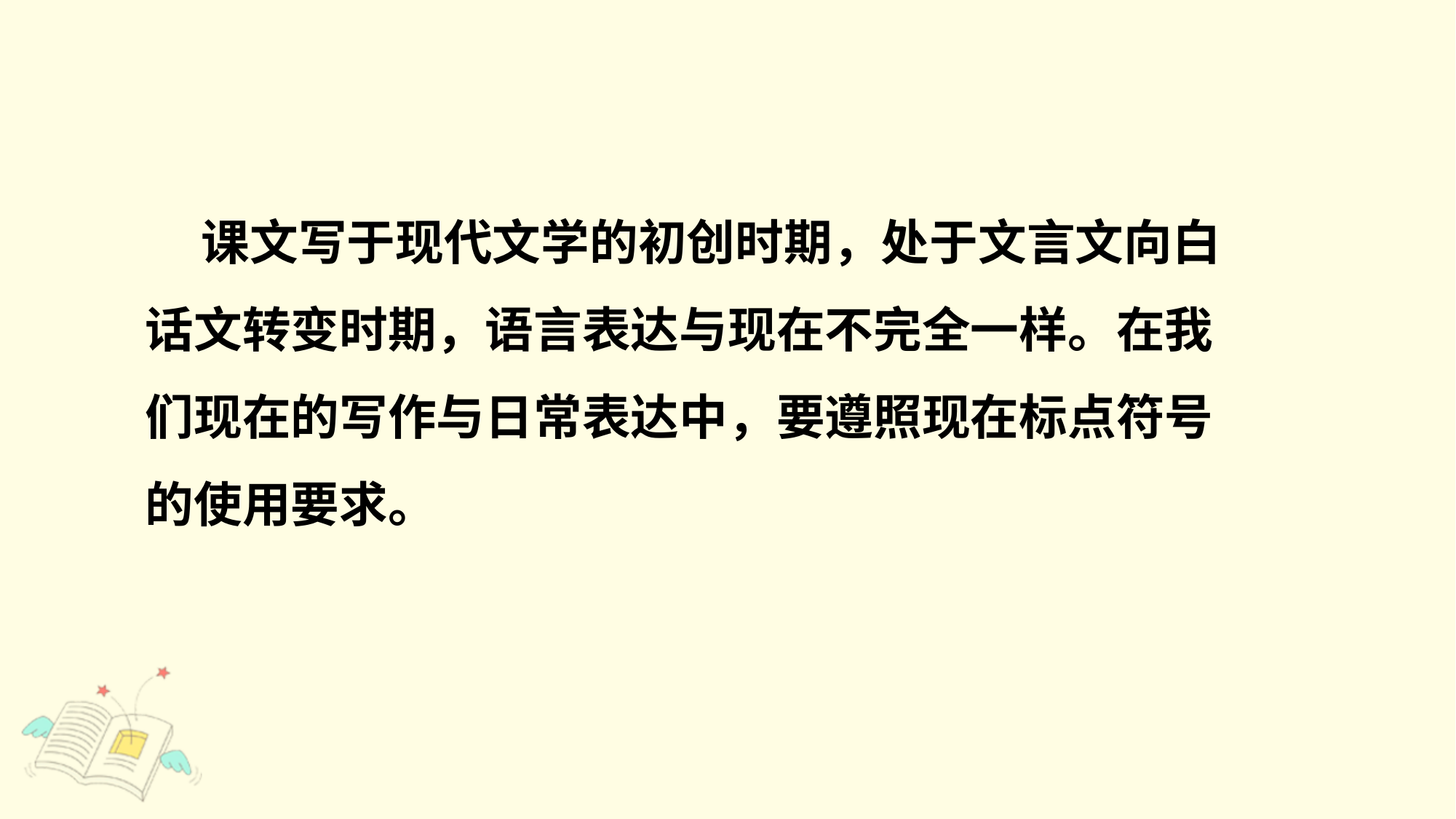

课文写于现代文学的初创时期，处于文言文向白话文转变时期，语言表达与现在不完全一样。在我们现在的写作与日常表达中，要遵照现在标点符号的使用要求。